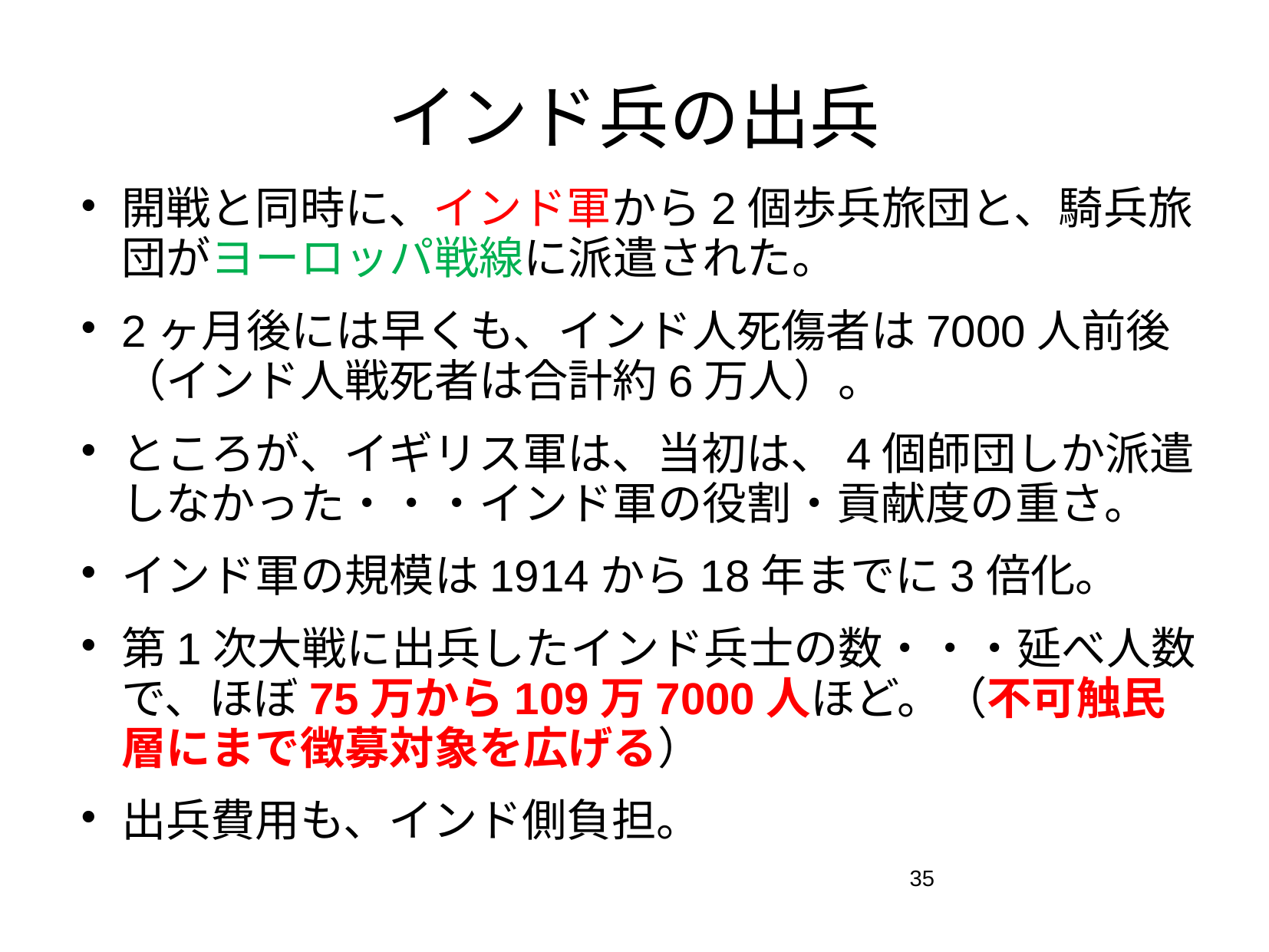

# インド兵の出兵
開戦と同時に、インド軍から2個歩兵旅団と、騎兵旅団がヨーロッパ戦線に派遣された。
2ヶ月後には早くも、インド人死傷者は7000人前後（インド人戦死者は合計約6万人）。
ところが、イギリス軍は、当初は、4個師団しか派遣しなかった・・・インド軍の役割・貢献度の重さ。
インド軍の規模は1914から18年までに3倍化。
第1次大戦に出兵したインド兵士の数・・・延べ人数で、ほぼ75万から109万7000人ほど。（不可触民層にまで徴募対象を広げる）
出兵費用も、インド側負担。
35